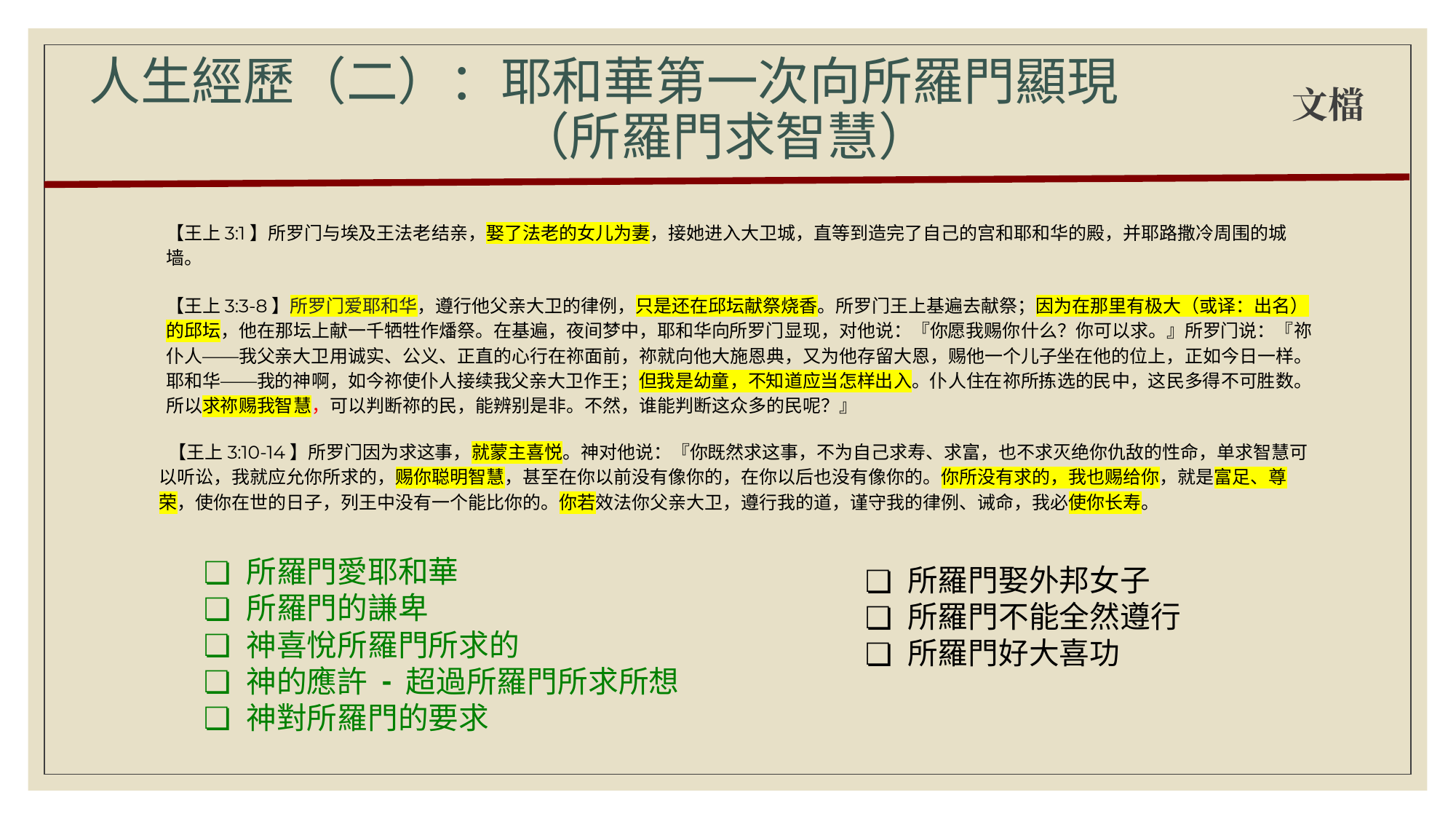

# 人生經歷（二）：耶和華第一次向所羅門顯現
                             （所羅門求智慧）
文檔
【王上3:1】所罗门与埃及王法老结亲，娶了法老的女儿为妻，接她进入大卫城，直等到造完了自己的宫和耶和华的殿，并耶路撒冷周围的城墙。
【王上3:3-8】所罗门爱耶和华，遵行他父亲大卫的律例，只是还在邱坛献祭烧香。所罗门王上基遍去献祭；因为在那里有极大（或译：出名）的邱坛，他在那坛上献一千牺牲作燔祭。在基遍，夜间梦中，耶和华向所罗门显现，对他说：『你愿我赐你什么？你可以求。』所罗门说：『祢仆人——我父亲大卫用诚实、公义、正直的心行在祢面前，祢就向他大施恩典，又为他存留大恩，赐他一个儿子坐在他的位上，正如今日一样。耶和华——我的神啊，如今祢使仆人接续我父亲大卫作王；但我是幼童，不知道应当怎样出入。仆人住在祢所拣选的民中，这民多得不可胜数。所以求祢赐我智慧，可以判断祢的民，能辨别是非。不然，谁能判断这众多的民呢？』
 【王上3:10-14】所罗门因为求这事，就蒙主喜悦。神对他说：『你既然求这事，不为自己求寿、求富，也不求灭绝你仇敌的性命，单求智慧可以听讼，我就应允你所求的，赐你聪明智慧，甚至在你以前没有像你的，在你以后也没有像你的。你所没有求的，我也赐给你，就是富足、尊荣，使你在世的日子，列王中没有一个能比你的。你若效法你父亲大卫，遵行我的道，谨守我的律例、诫命，我必使你长寿。
所羅門愛耶和華
所羅門的謙卑
神喜悅所羅門所求的
神的應許 - 超過所羅門所求所想
神對所羅門的要求
所羅門娶外邦女子
所羅門不能全然遵行
所羅門好大喜功